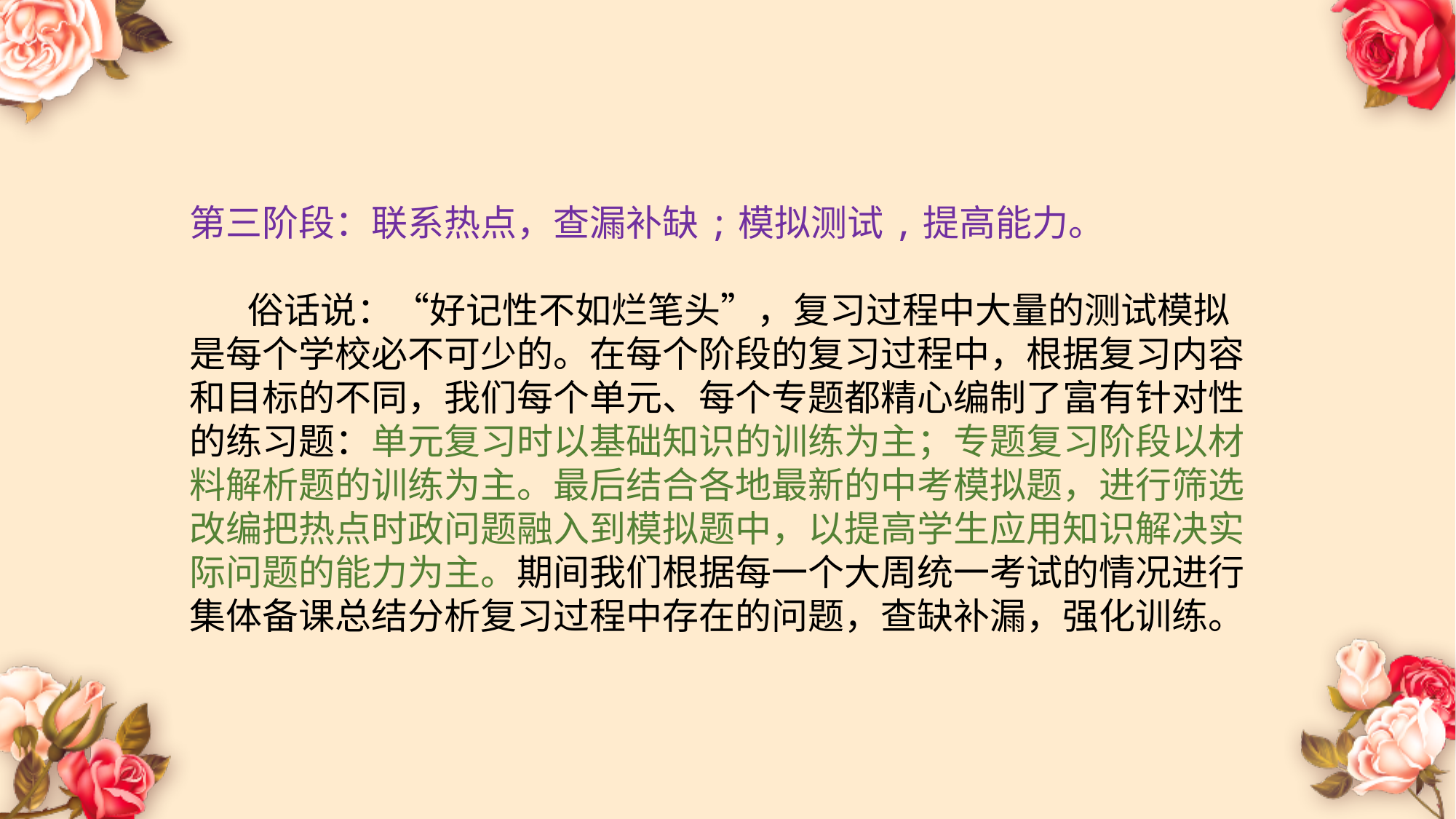

第三阶段：联系热点，查漏补缺;模拟测试,提高能力。

      俗话说：“好记性不如烂笔头”，复习过程中大量的测试模拟是每个学校必不可少的。在每个阶段的复习过程中，根据复习内容和目标的不同，我们每个单元、每个专题都精心编制了富有针对性的练习题：单元复习时以基础知识的训练为主；专题复习阶段以材料解析题的训练为主。最后结合各地最新的中考模拟题，进行筛选改编把热点时政问题融入到模拟题中，以提高学生应用知识解决实际问题的能力为主。期间我们根据每一个大周统一考试的情况进行集体备课总结分析复习过程中存在的问题，查缺补漏，强化训练。